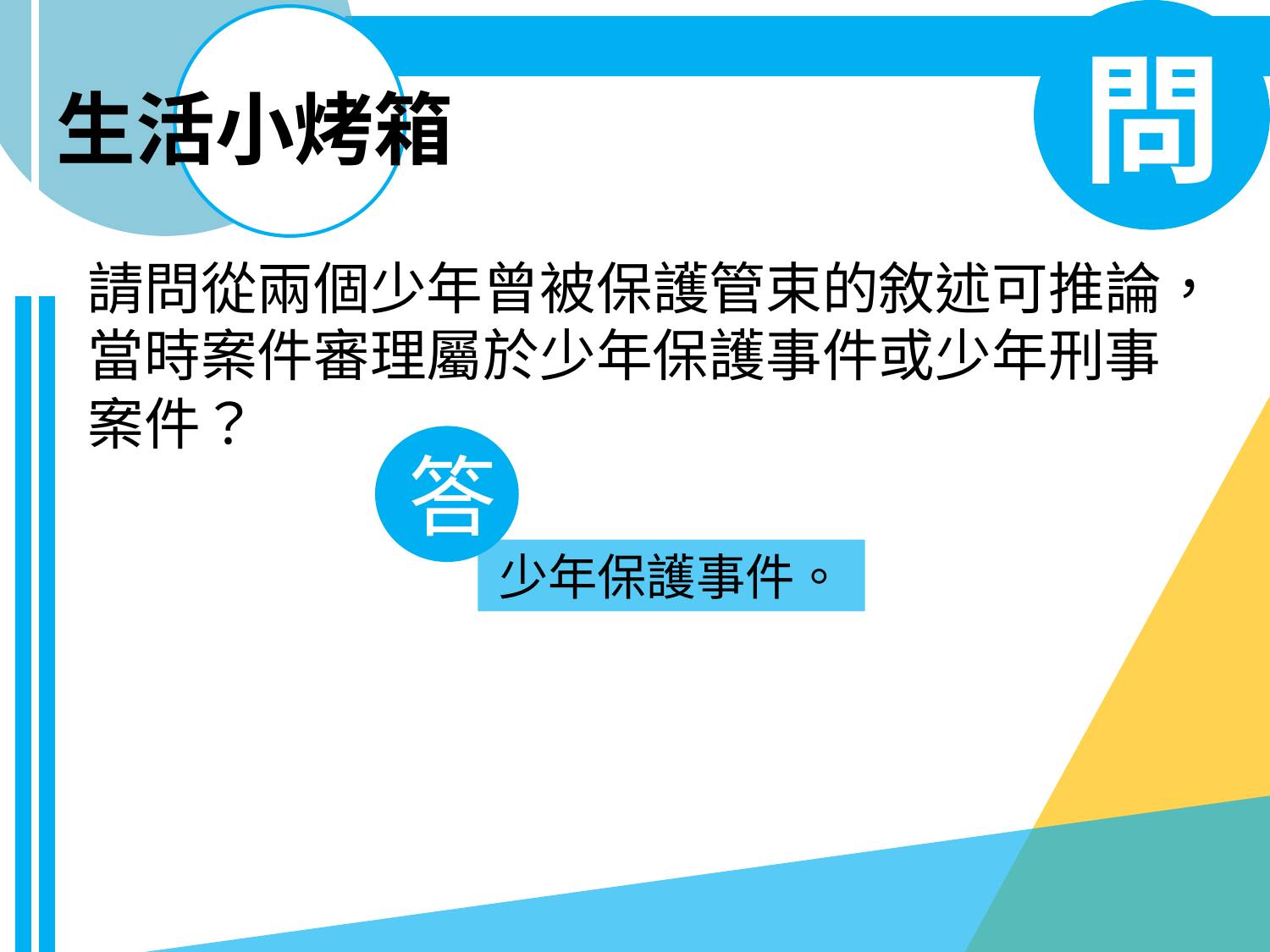

# 生活小烤箱
請問從兩個少年曾被保護管束的敘述可推論，當時案件審理屬於少年保護事件或少年刑事案件？
答
少年保護事件。